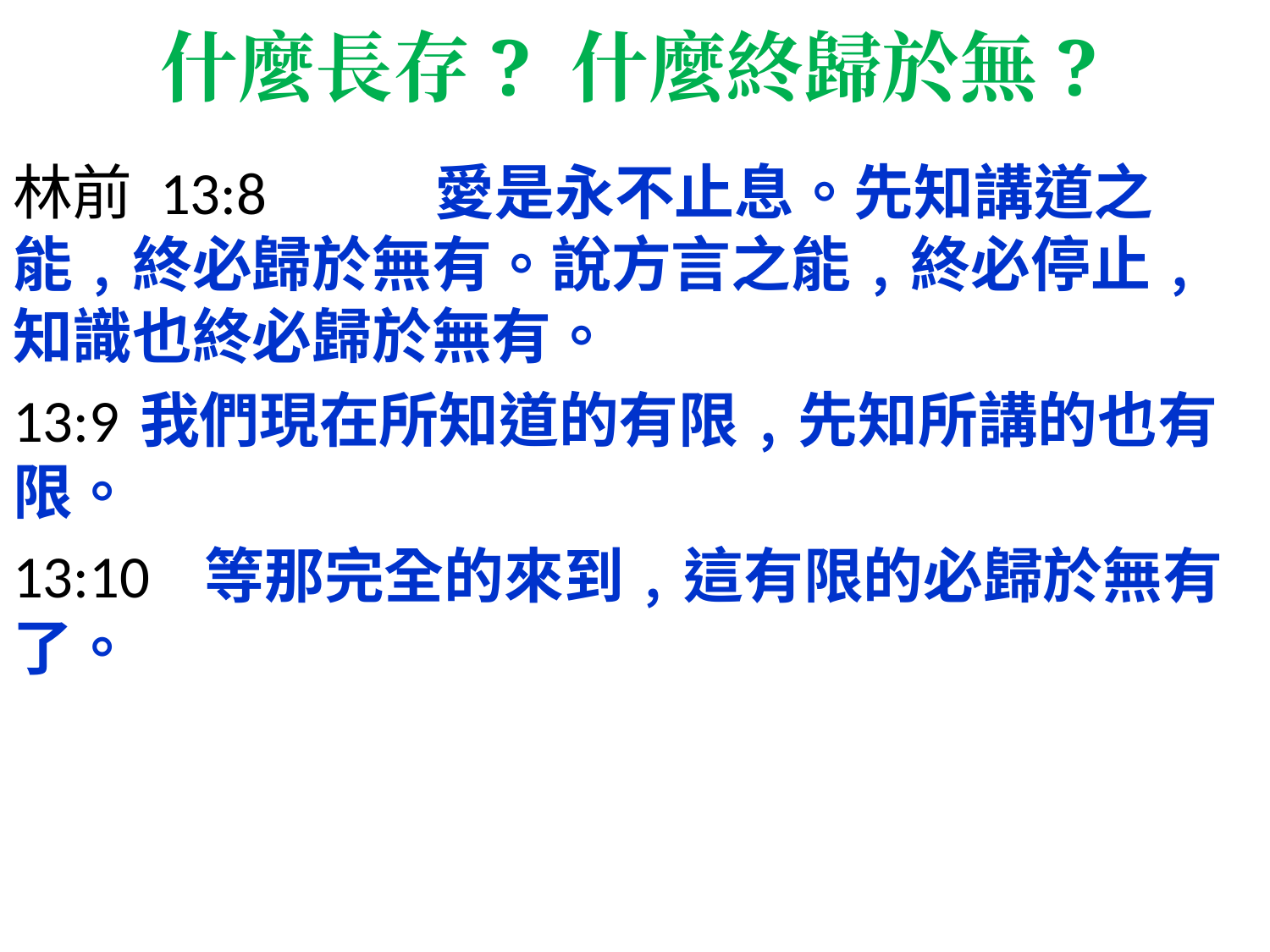

# 什麼長存? 什麼終歸於無?
林前 13:8	  愛是永不止息。先知講道之能﹐終必歸於無有。說方言之能﹐終必停止﹐知識也終必歸於無有。
13:9	我們現在所知道的有限﹐先知所講的也有限。
13:10   等那完全的來到﹐這有限的必歸於無有了。